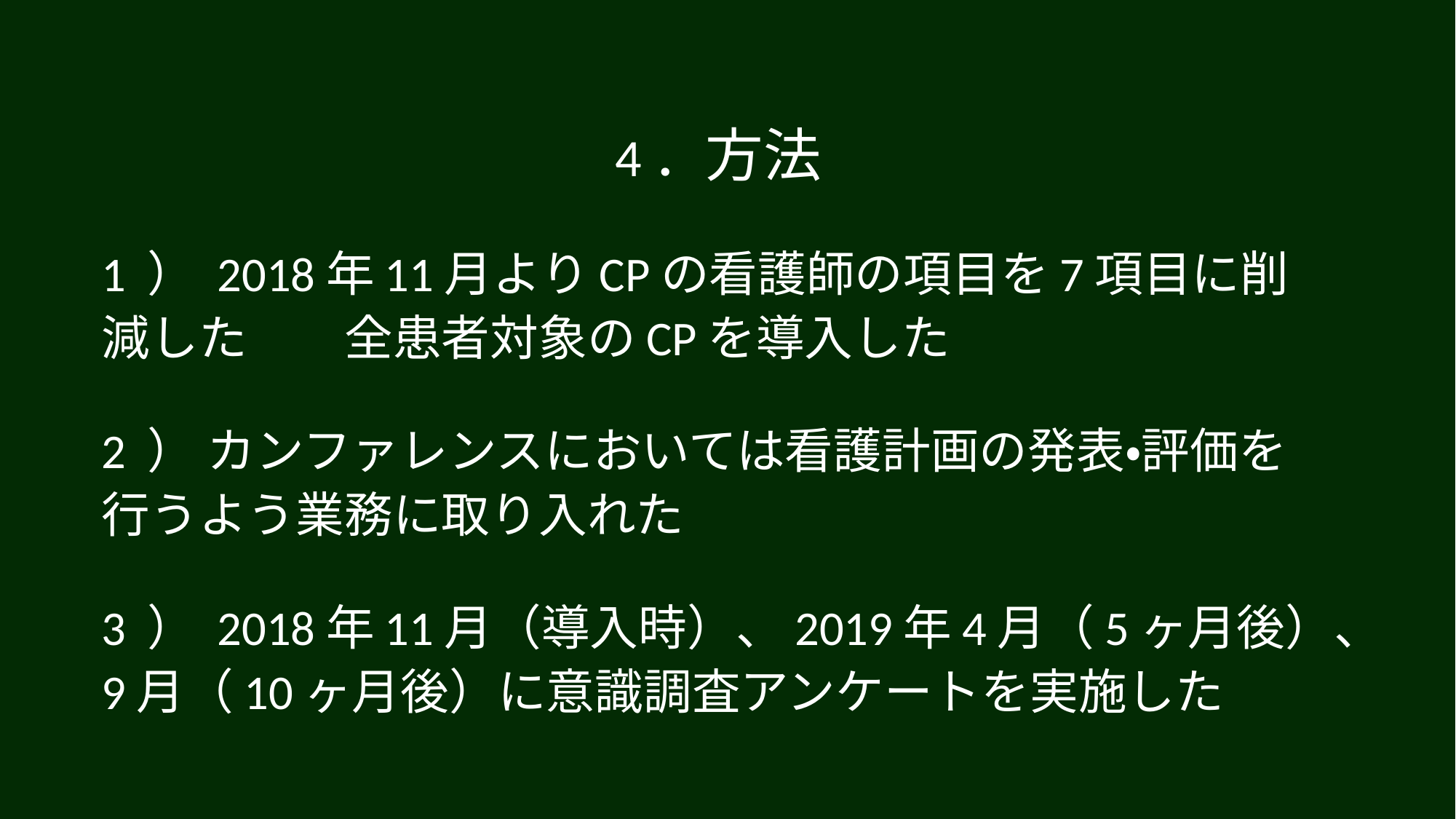

4．方法
1 ） 2018年11月よりCPの看護師の項目を7項目に削減した　　全患者対象のCPを導入した
2 ） カンファレンスにおいては看護計画の発表・評価を行うよう業務に取り入れた
3 ） 2018年11月（導入時）、2019年4月（5ヶ月後）、9月（10ヶ月後）に意識調査アンケートを実施した